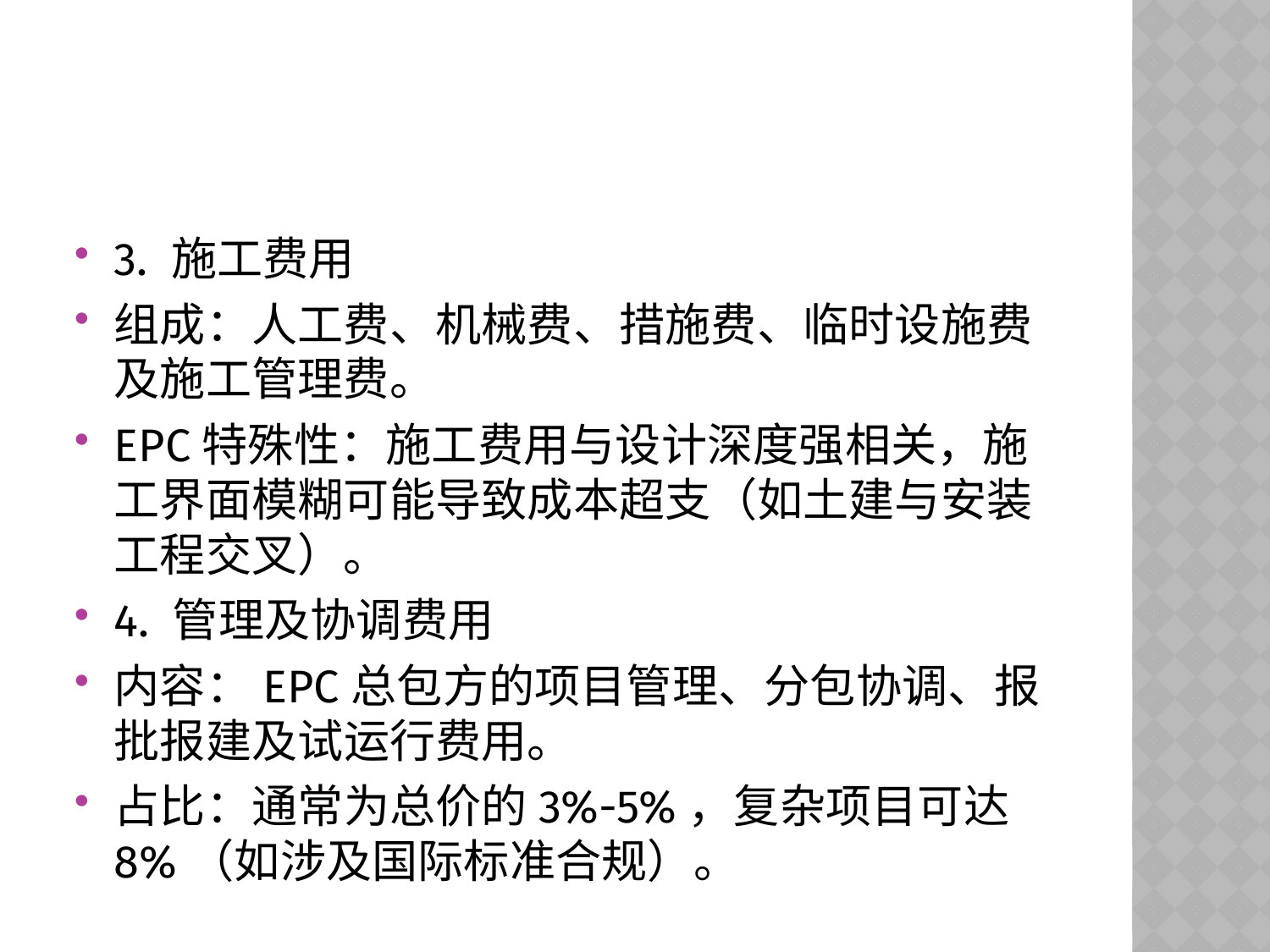

#
3. 施工费用
组成：人工费、机械费、措施费、临时设施费及施工管理费。
EPC特殊性：施工费用与设计深度强相关，施工界面模糊可能导致成本超支（如土建与安装工程交叉）。
4. 管理及协调费用
内容：EPC总包方的项目管理、分包协调、报批报建及试运行费用。
占比：通常为总价的3%-5%，复杂项目可达8%（如涉及国际标准合规）。